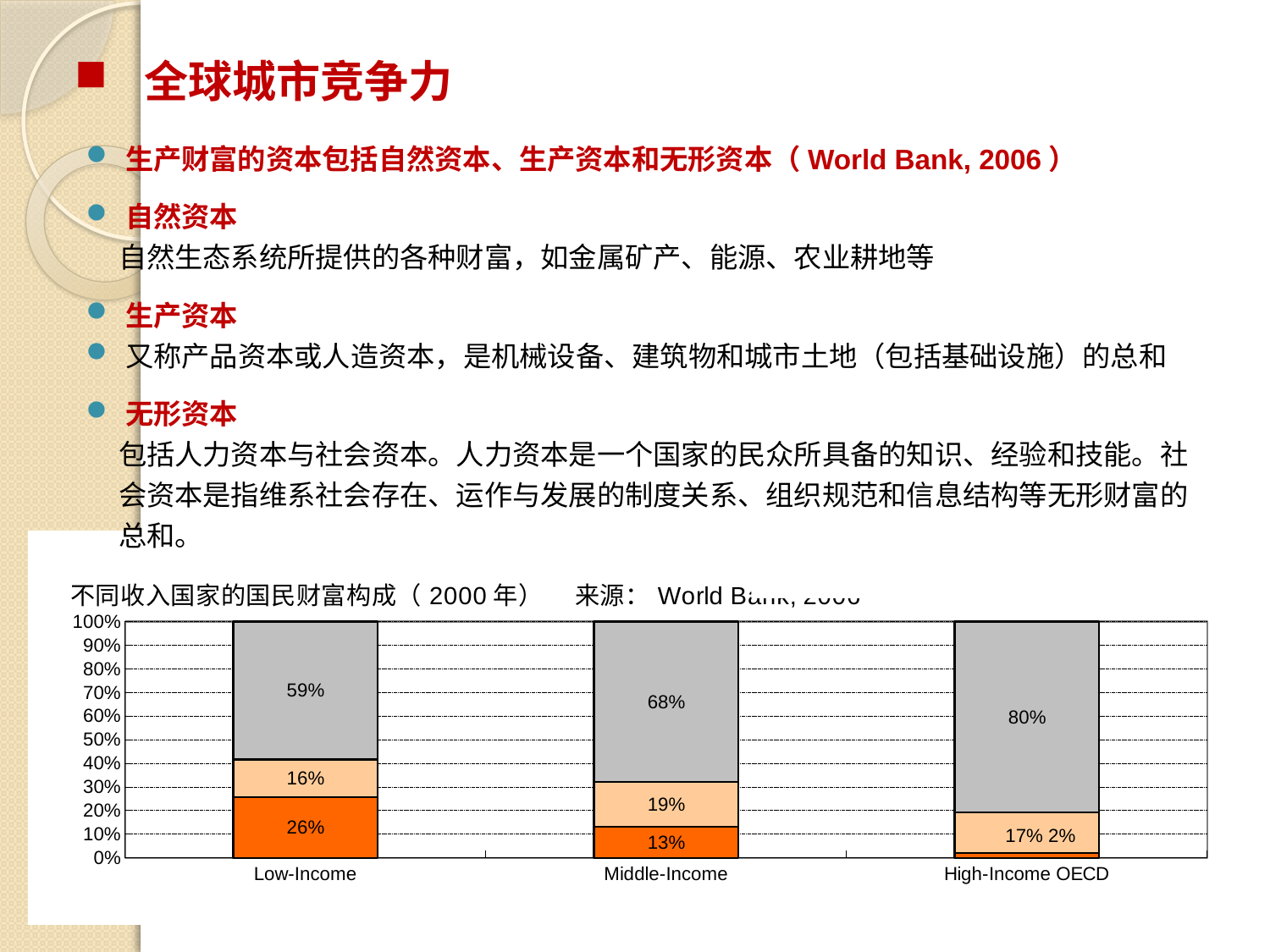

# 全球城市竞争力
生产财富的资本包括自然资本、生产资本和无形资本（World Bank, 2006）

自然资本
自然生态系统所提供的各种财富，如金属矿产、能源、农业耕地等

生产资本
又称产品资本或人造资本，是机械设备、建筑物和城市土地（包括基础设施）的总和

无形资本
包括人力资本与社会资本。人力资本是一个国家的民众所具备的知识、经验和技能。社会资本是指维系社会存在、运作与发展的制度关系、组织规范和信息结构等无形财富的总和。

### Chart: 不同收入国家的国民财富构成（2000年）      来源：World Bank, 2006

| Category | Natural Capital | Produced Capital | Intangible Capital |
|---|---|---|---|
| Low-Income | 0.26 | 0.16 | 0.59 |
| Middle-Income | 0.13 | 0.19 | 0.68 |
| High-Income OECD | 0.02 | 0.17 | 0.8 |